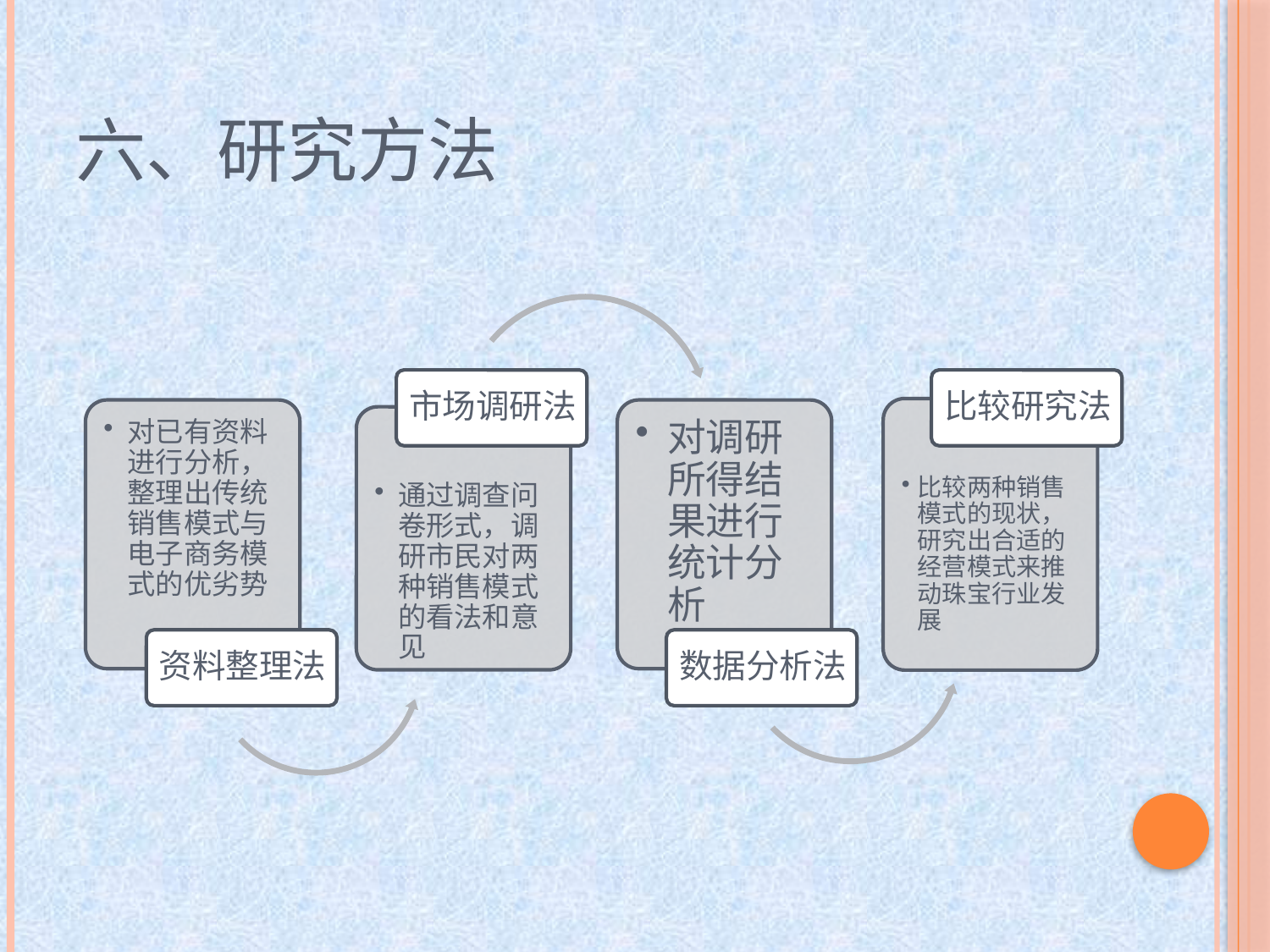

# 六、研究方法
对已有资料进行分析，整理出传统销售模式与电子商务模式的优劣势
资料整理法
通过调查问卷形式，调研市民对两种销售模式的看法和意见
市场调研法
对调研所得结果进行统计分析
数据分析法
比较两种销售模式的现状，研究出合适的经营模式来推动珠宝行业发展
比较研究法